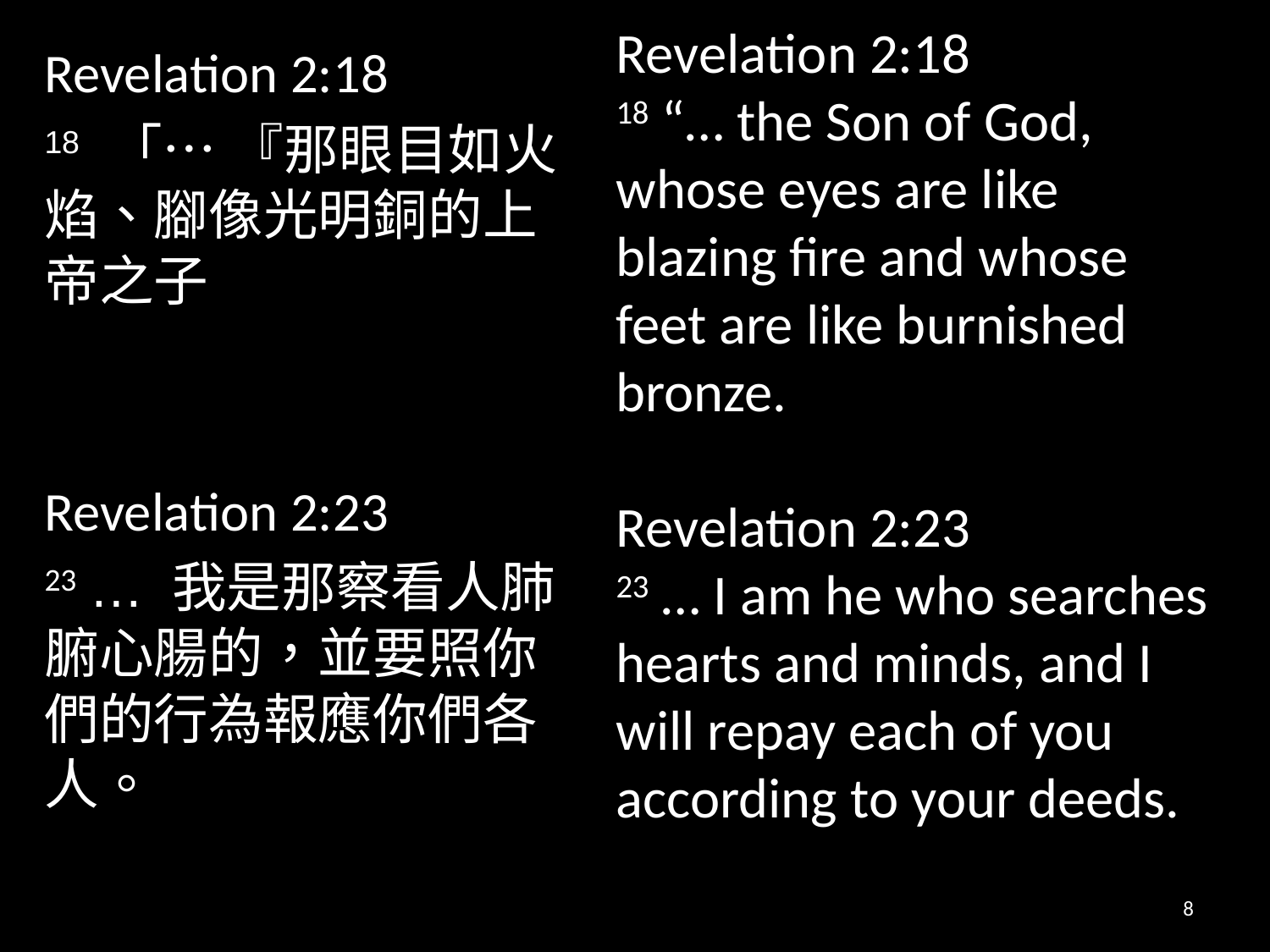

Revelation 2:18
18 “… the Son of God, whose eyes are like blazing fire and whose feet are like burnished bronze.

Revelation 2:23
23 … I am he who searches hearts and minds, and I will repay each of you according to your deeds.

Revelation 2:18
18 「… 『那眼目如火焰、腳像光明銅的上帝之子

Revelation 2:23
23 … 我是那察看人肺腑心腸的，並要照你們的行為報應你們各人。

8